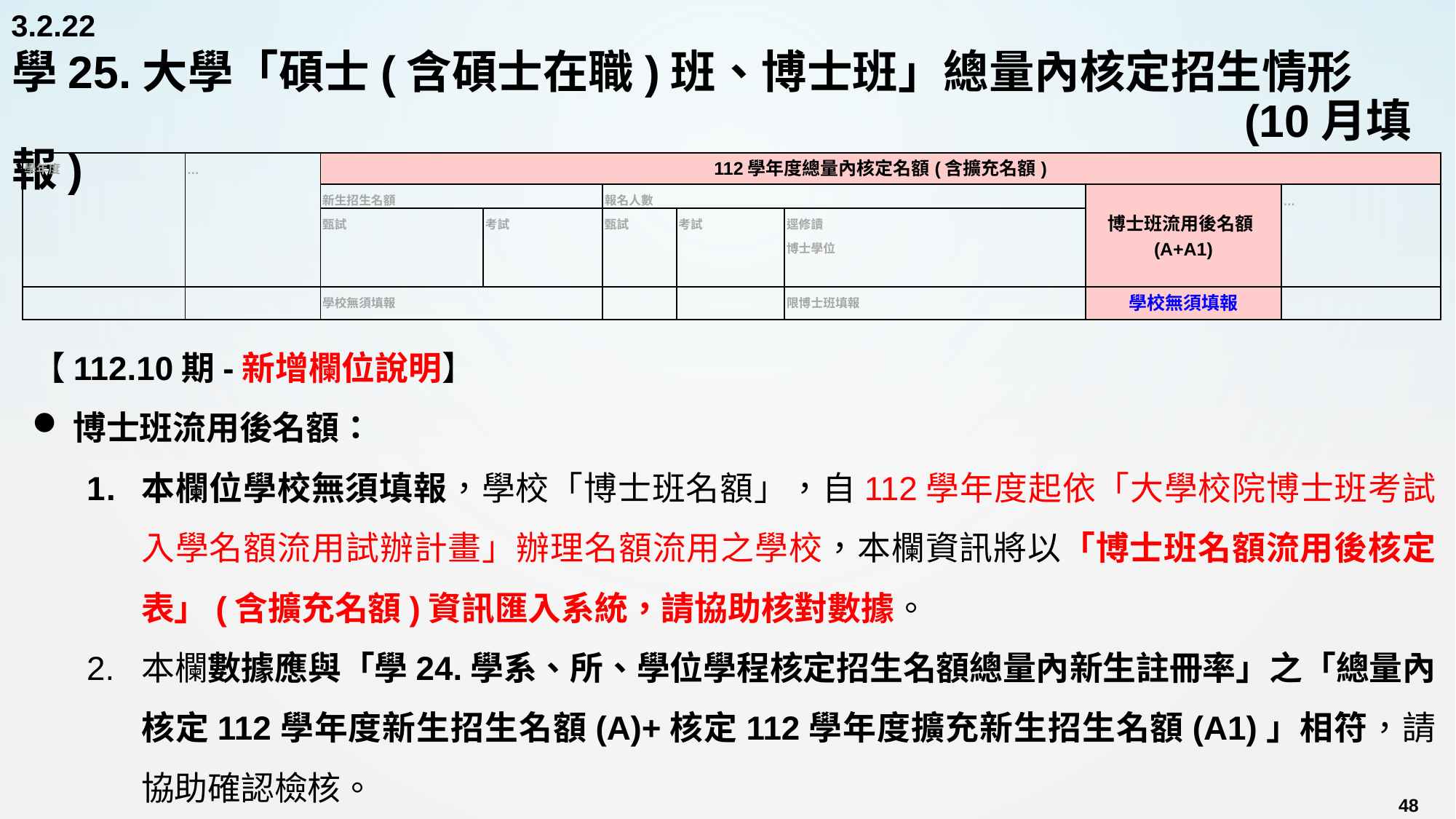

3.2.22
# 學25.大學「碩士(含碩士在職)班、博士班」總量內核定招生情形		   			         					  		  (10月填報)
| 學年度 | … | 112學年度總量內核定名額(含擴充名額) |  |  |  |  |  |  |
| --- | --- | --- | --- | --- | --- | --- | --- | --- |
|  |  | 新生招生名額 |  | 報名人數 |  |  | 博士班流用後名額(A+A1) | … |
|  |  | 甄試 | 考試 | 甄試 | 考試 | 逕修讀 博士學位 |  |  |
|  |  | 學校無須填報 |  |  |  | 限博士班填報 | 學校無須填報 |  |
【112.10期-新增欄位說明】
博士班流用後名額：
本欄位學校無須填報，學校「博士班名額」，自112學年度起依「大學校院博士班考試入學名額流用試辦計畫」辦理名額流用之學校，本欄資訊將以「博士班名額流用後核定表」(含擴充名額)資訊匯入系統，請協助核對數據。
本欄數據應與「學24.學系、所、學位學程核定招生名額總量內新生註冊率」之「總量內核定112學年度新生招生名額(A)+核定112學年度擴充新生招生名額(A1)」相符，請協助確認檢核。